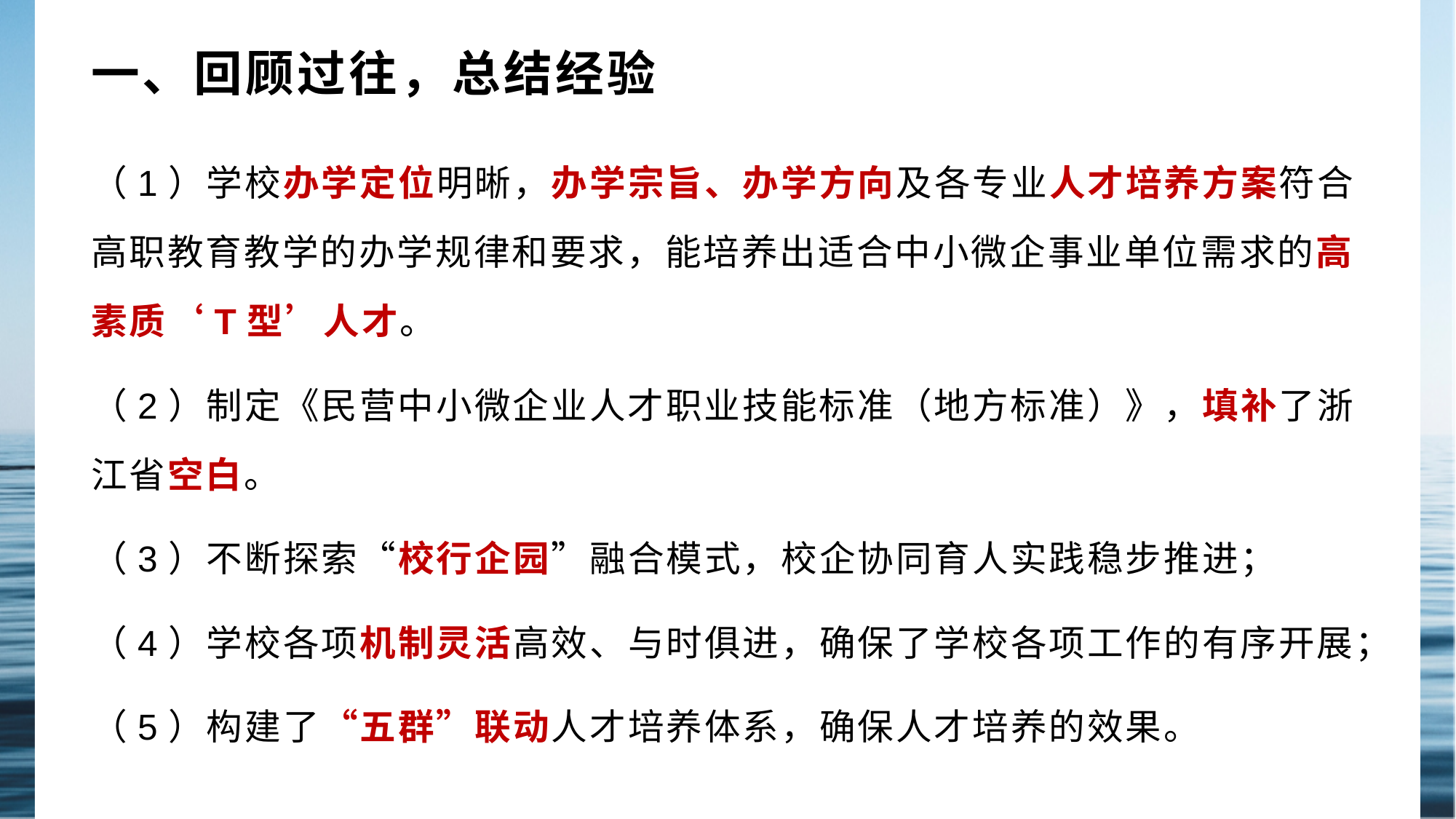

# 一、回顾过往，总结经验
（1）学校办学定位明晰，办学宗旨、办学方向及各专业人才培养方案符合高职教育教学的办学规律和要求，能培养出适合中小微企事业单位需求的高素质‘T型’人才。
（2）制定《民营中小微企业人才职业技能标准（地方标准）》，填补了浙江省空白。
（3）不断探索“校行企园”融合模式，校企协同育人实践稳步推进；
（4）学校各项机制灵活高效、与时俱进，确保了学校各项工作的有序开展；
（5）构建了“五群”联动人才培养体系，确保人才培养的效果。